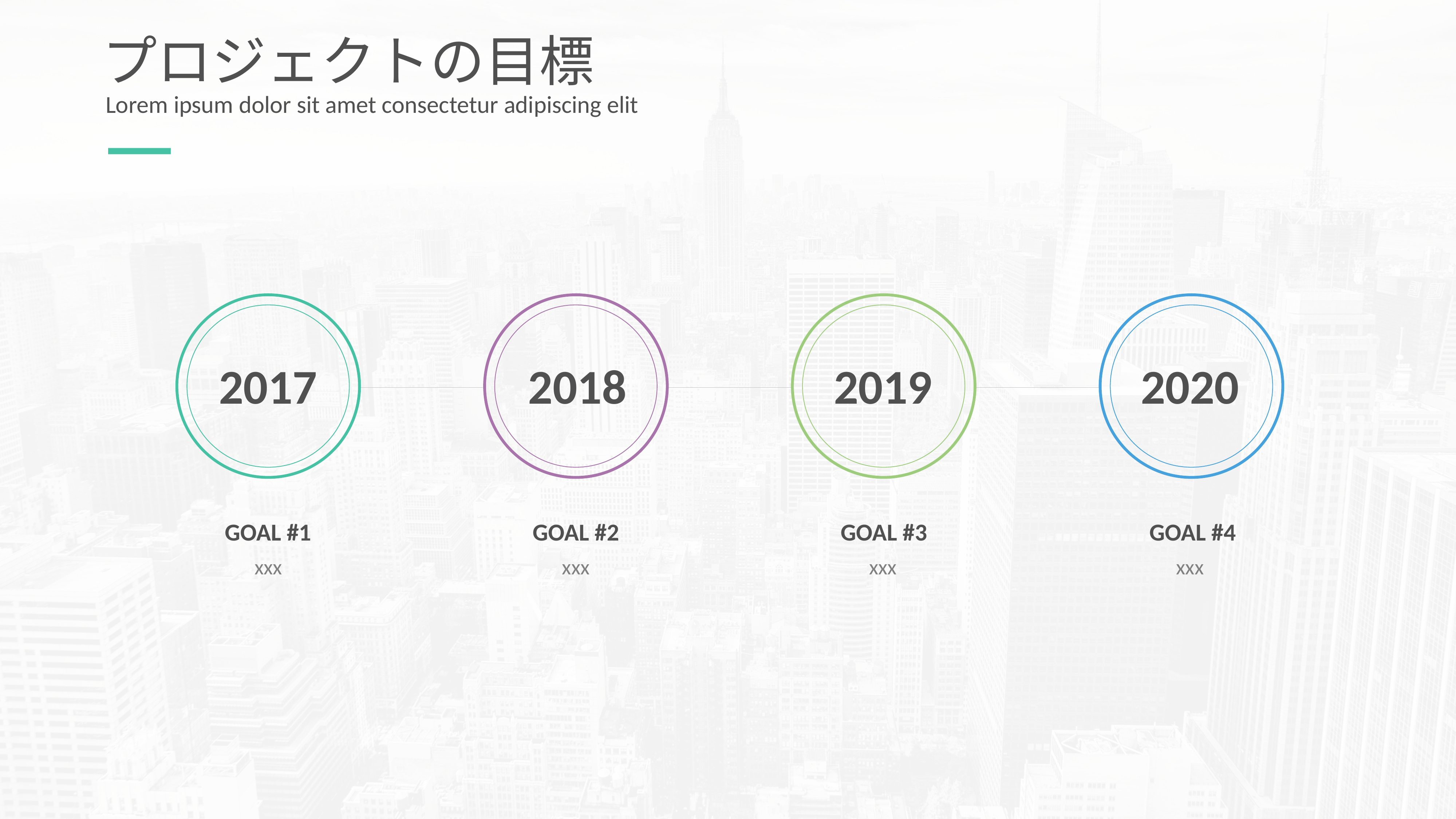

# プロジェクトの目標
Lorem ipsum dolor sit amet consectetur adipiscing elit

2017
2018
2019
2020
GOAL #1
GOAL #2
GOAL #3
GOAL #4
xxx
xxx
xxx
xxx